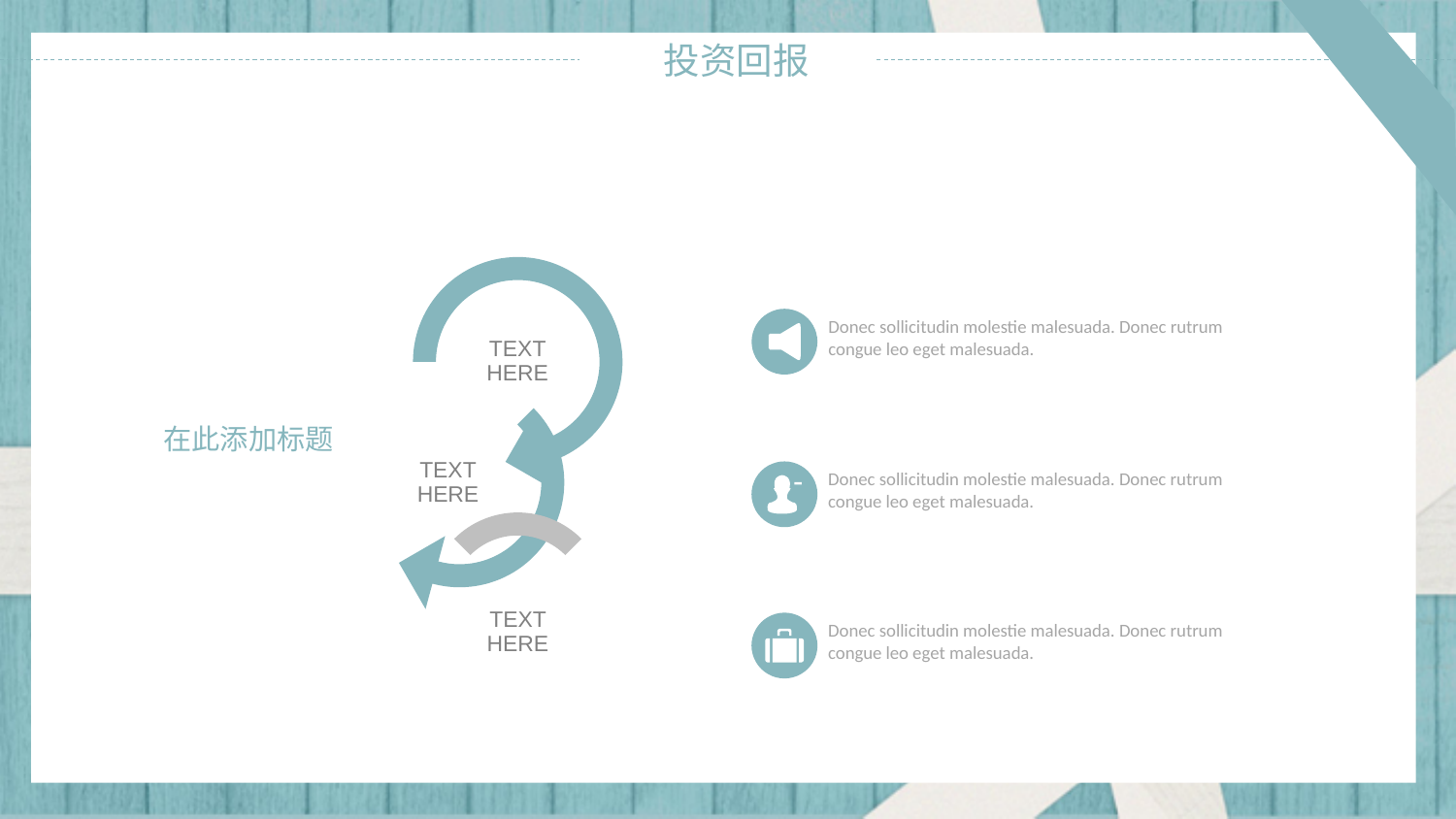

TEXT HERE

TEXT HERE

TEXT HERE

Donec sollicitudin molestie malesuada. Donec rutrum congue leo eget malesuada.

在此添加标题

Donec sollicitudin molestie malesuada. Donec rutrum congue leo eget malesuada.

Donec sollicitudin molestie malesuada. Donec rutrum congue leo eget malesuada.